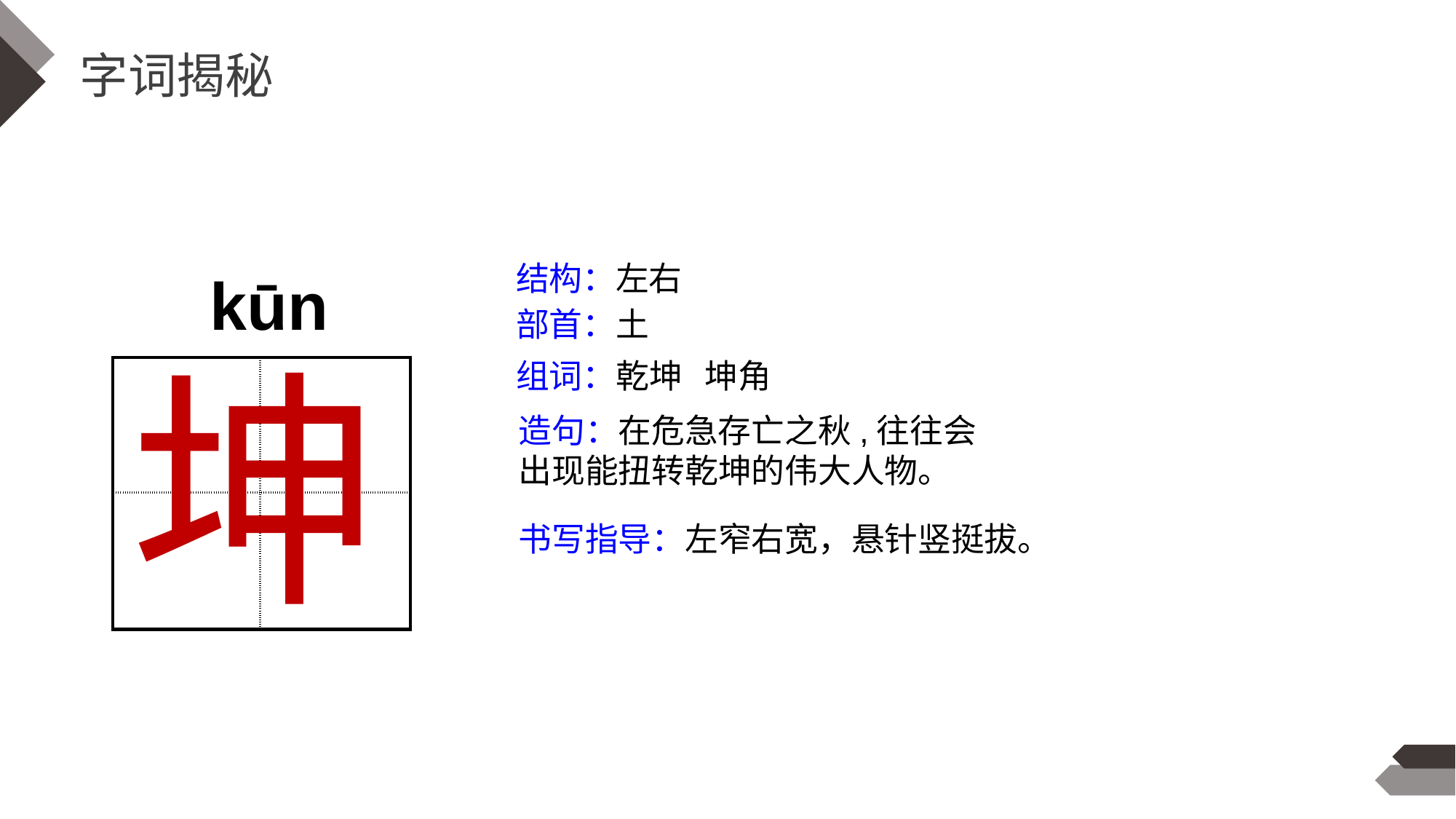

字词揭秘
结构：左右
kūn
部首：土
坤
组词：乾坤   坤角
|  |  |
| --- | --- |
|  |  |
造句：在危急存亡之秋,往往会出现能扭转乾坤的伟大人物。

书写指导：左窄右宽，悬针竖挺拔。